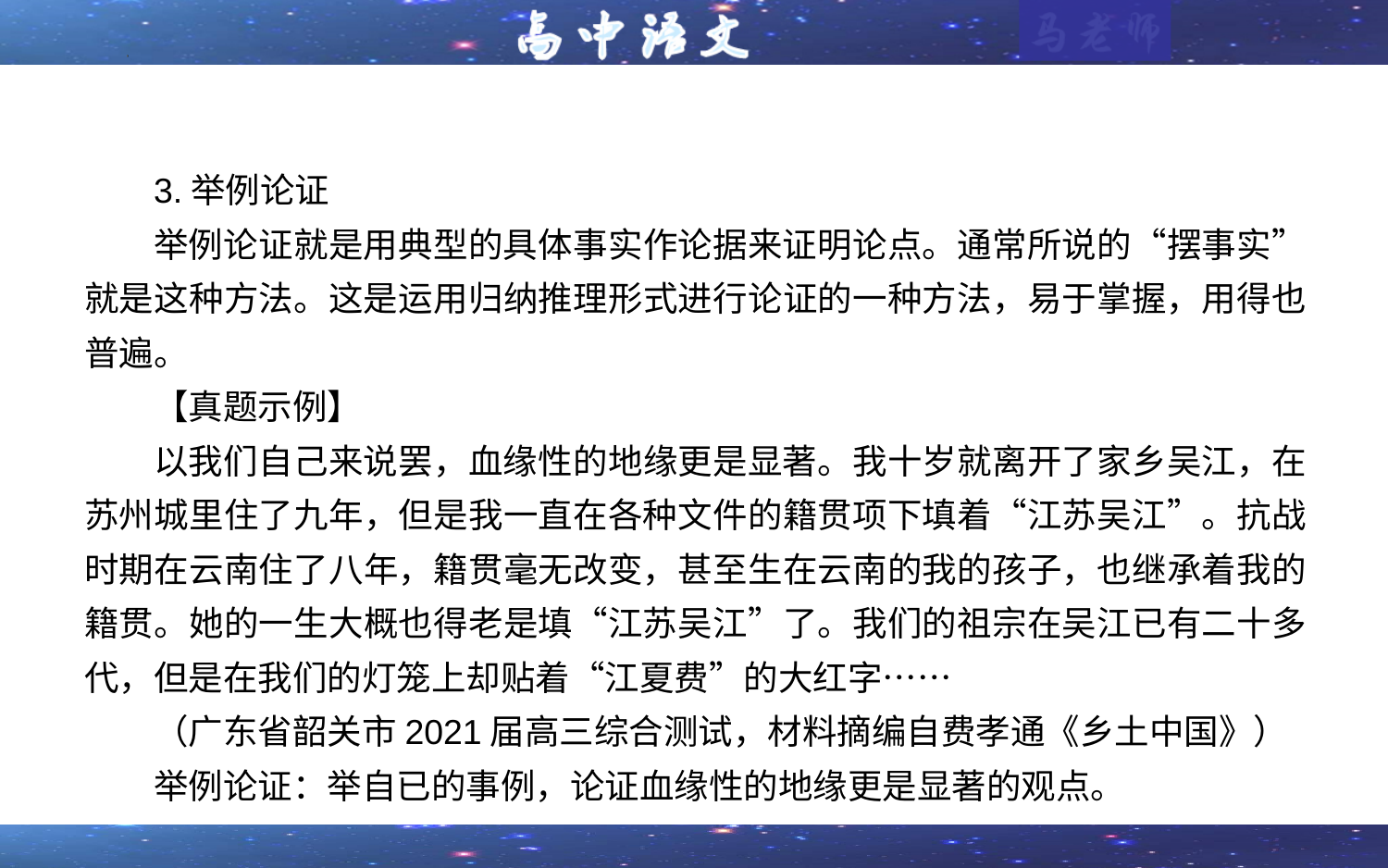

3.举例论证
举例论证就是用典型的具体事实作论据来证明论点。通常所说的“摆事实”就是这种方法。这是运用归纳推理形式进行论证的一种方法，易于掌握，用得也普遍。
【真题示例】
以我们自己来说罢，血缘性的地缘更是显著。我十岁就离开了家乡吴江，在苏州城里住了九年，但是我一直在各种文件的籍贯项下填着“江苏吴江”。抗战时期在云南住了八年，籍贯毫无改变，甚至生在云南的我的孩子，也继承着我的籍贯。她的一生大概也得老是填“江苏吴江”了。我们的祖宗在吴江已有二十多代，但是在我们的灯笼上却贴着“江夏费”的大红字……
（广东省韶关市2021届高三综合测试，材料摘编自费孝通《乡土中国》）
举例论证：举自已的事例，论证血缘性的地缘更是显著的观点。